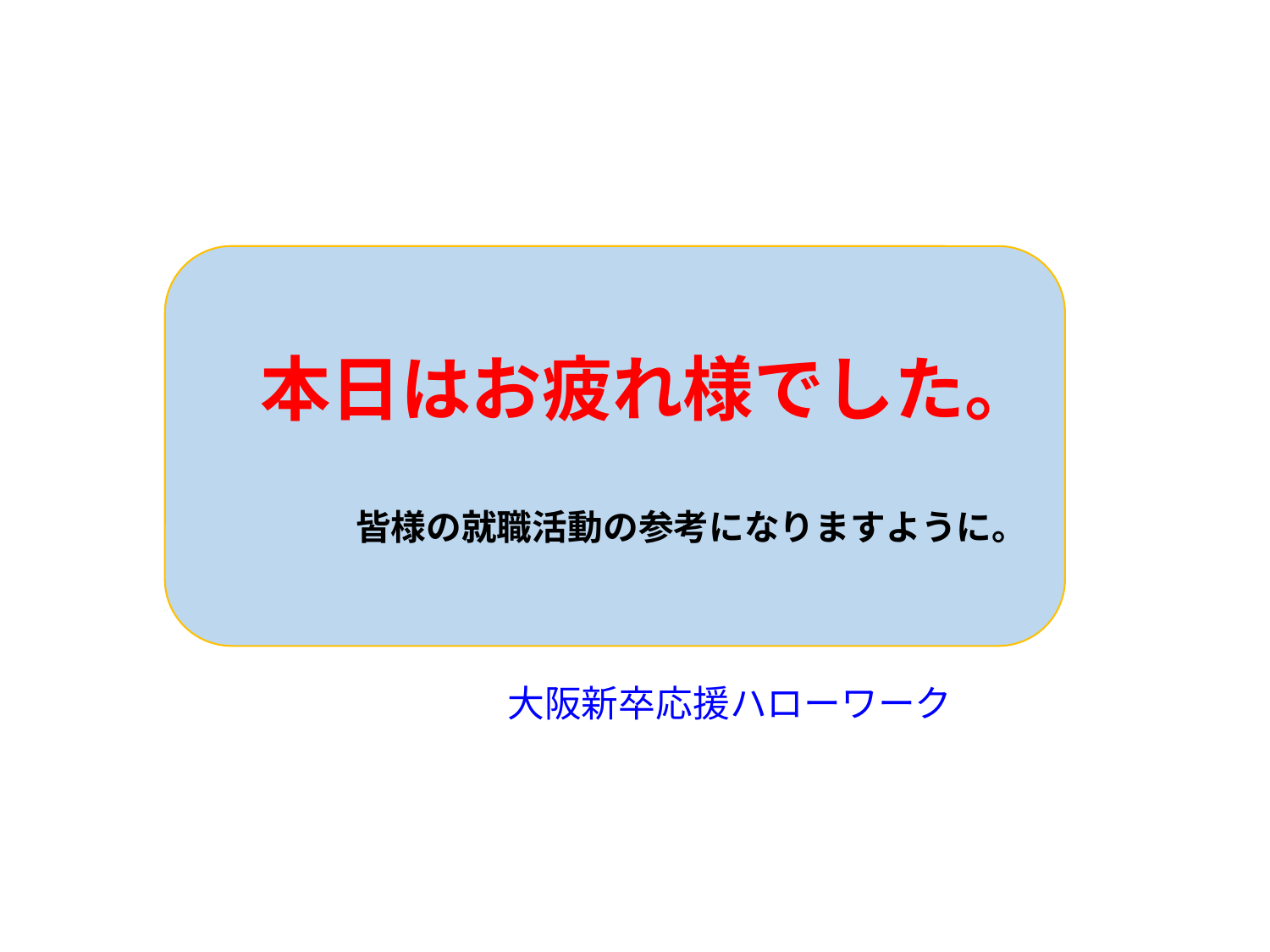

#
　本日はお疲れ様でした。

　　　　　皆様の就職活動の参考になりますように。

　　　　　　　　　　　大阪新卒応援ハローワーク